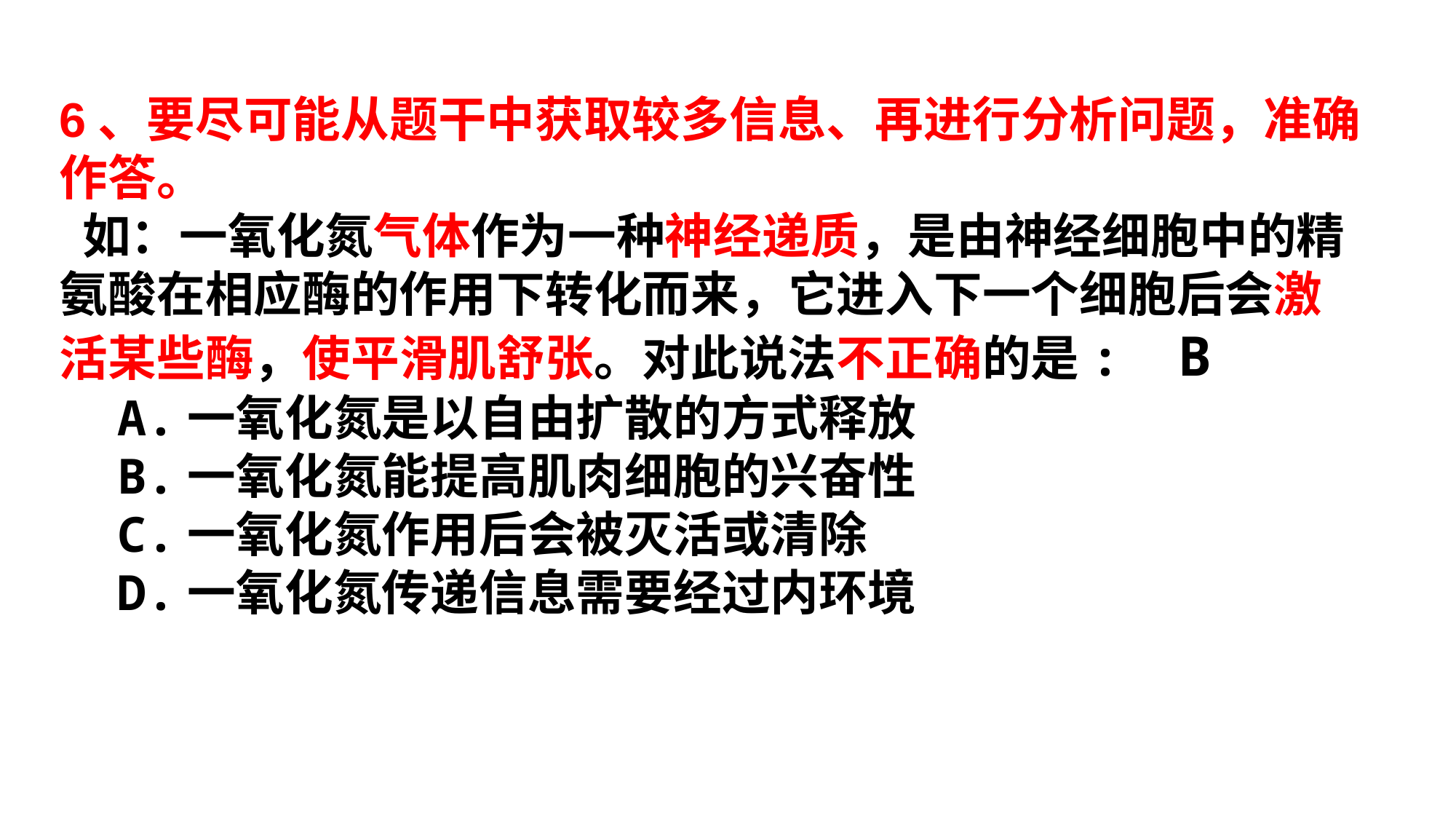

6、要尽可能从题干中获取较多信息、再进行分析问题，准确作答。
 如：一氧化氮气体作为一种神经递质，是由神经细胞中的精氨酸在相应酶的作用下转化而来，它进入下一个细胞后会激活某些酶，使平滑肌舒张。对此说法不正确的是:  B
  A.一氧化氮是以自由扩散的方式释放
  B.一氧化氮能提高肌肉细胞的兴奋性
  C.一氧化氮作用后会被灭活或清除
  D.一氧化氮传递信息需要经过内环境